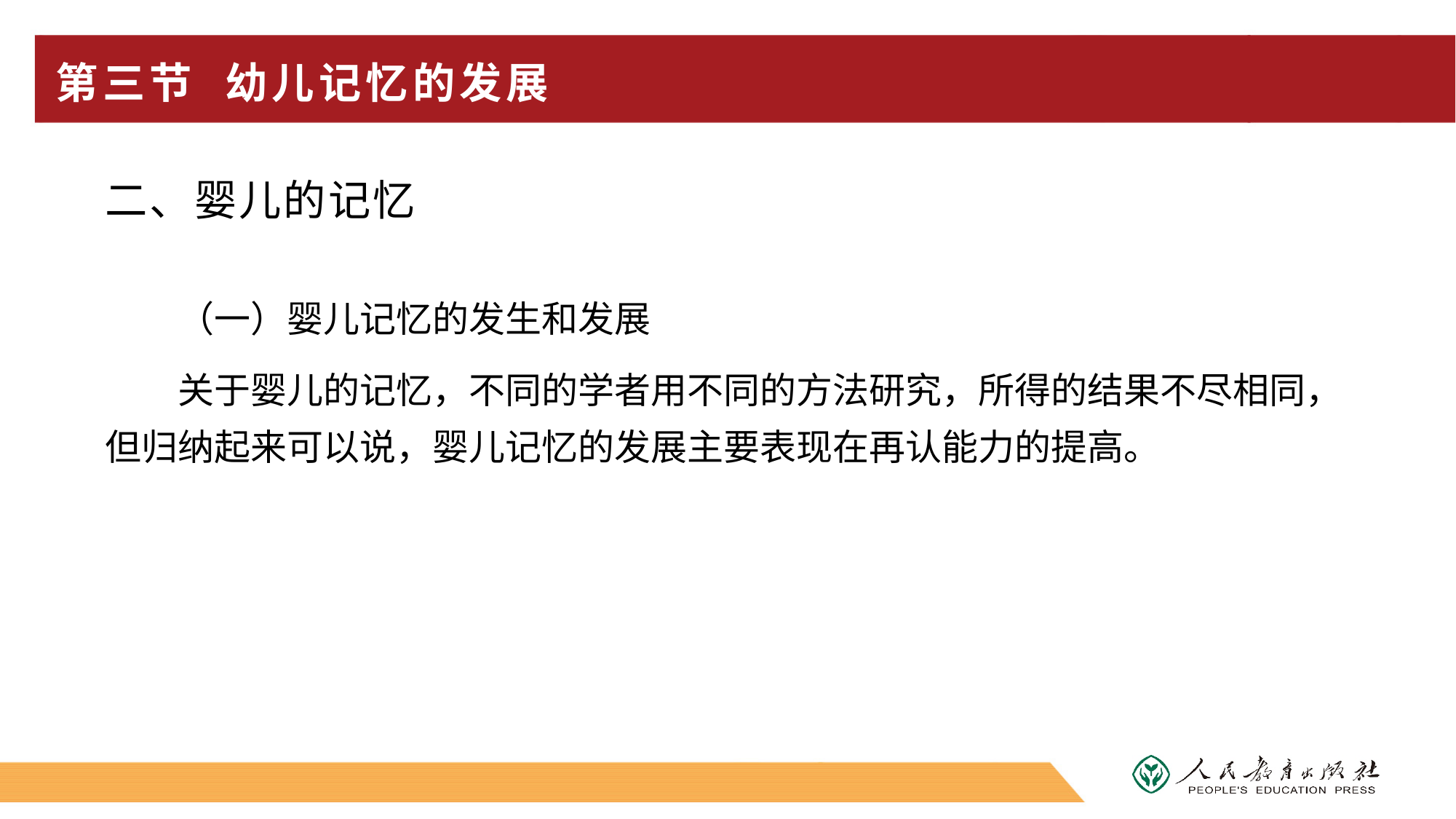

# 第三节  幼儿记忆的发展
二、婴儿的记忆
（一）婴儿记忆的发生和发展
关于婴儿的记忆，不同的学者用不同的方法研究，所得的结果不尽相同，但归纳起来可以说，婴儿记忆的发展主要表现在再认能力的提高。